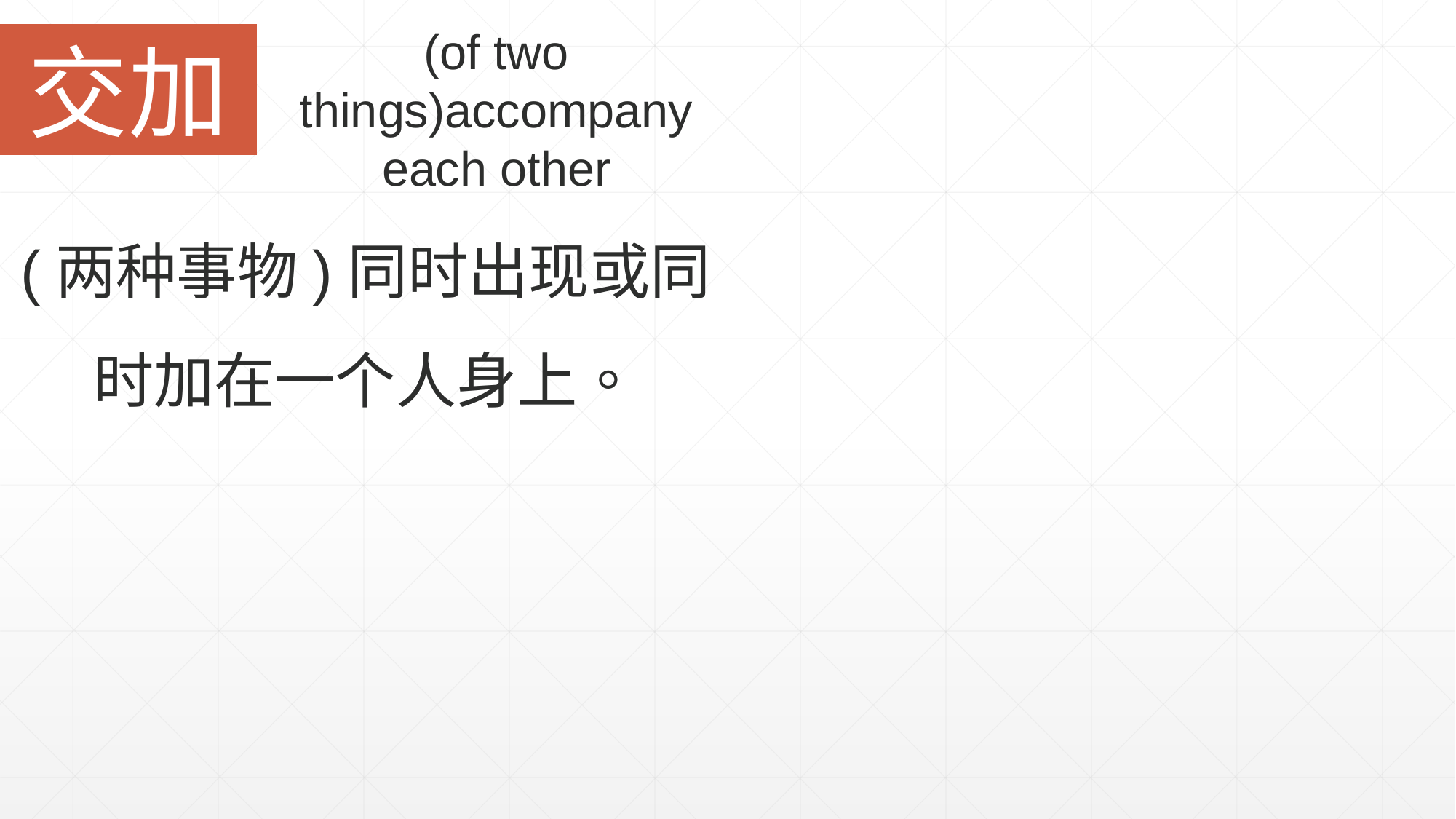

(of two things)accompany each other
交加
(两种事物)同时出现或同时加在一个人身上。